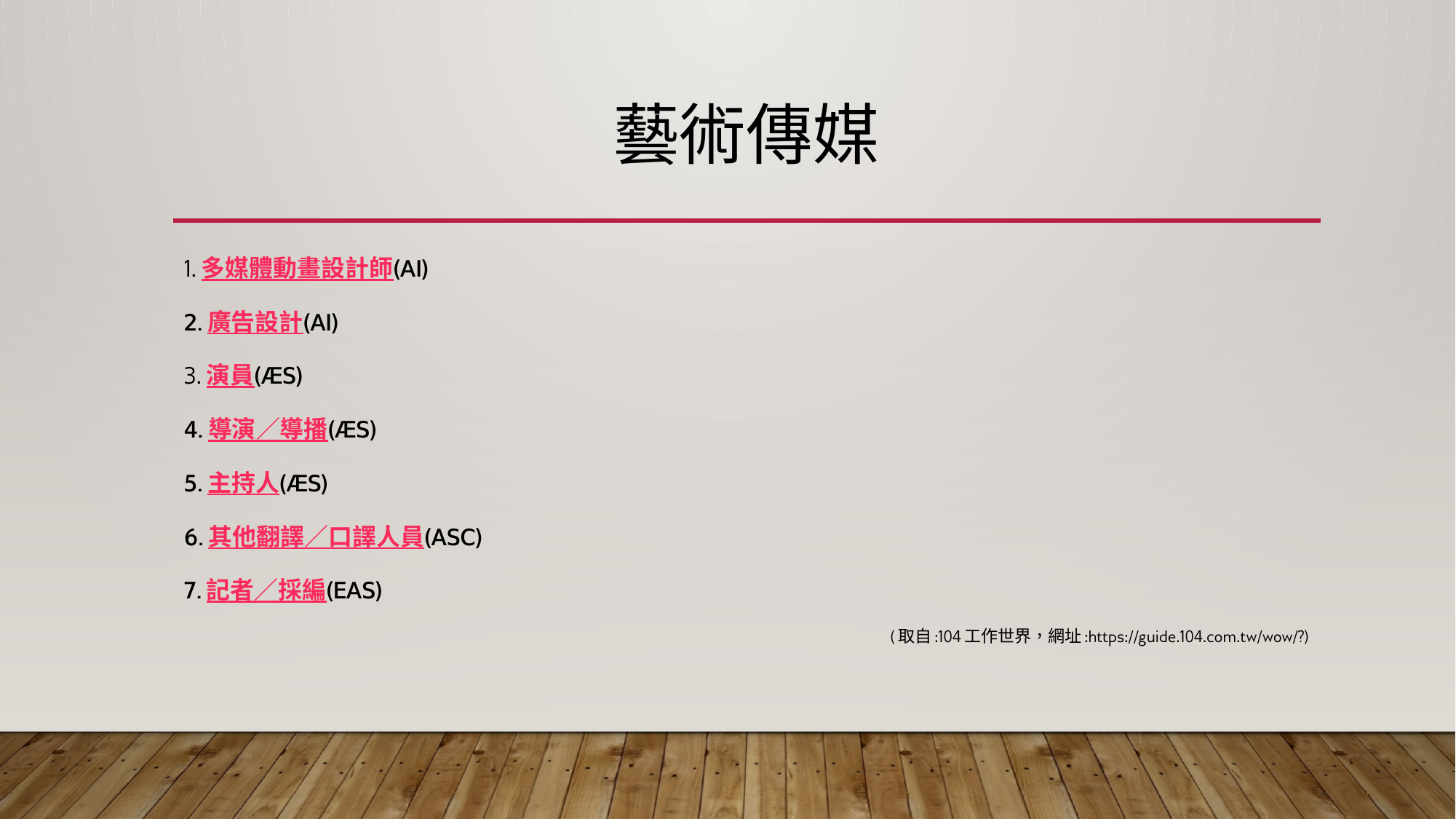

# 藝術傳媒
1.多媒體動畫設計師(AI)
2.廣告設計(AI)
3.演員(AES)
4.導演∕導播(AES)
5.主持人(AES)
6.其他翻譯∕口譯人員(ASC)
7.記者∕採編(EAS)
(取自:104工作世界，網址:https://guide.104.com.tw/wow/?)